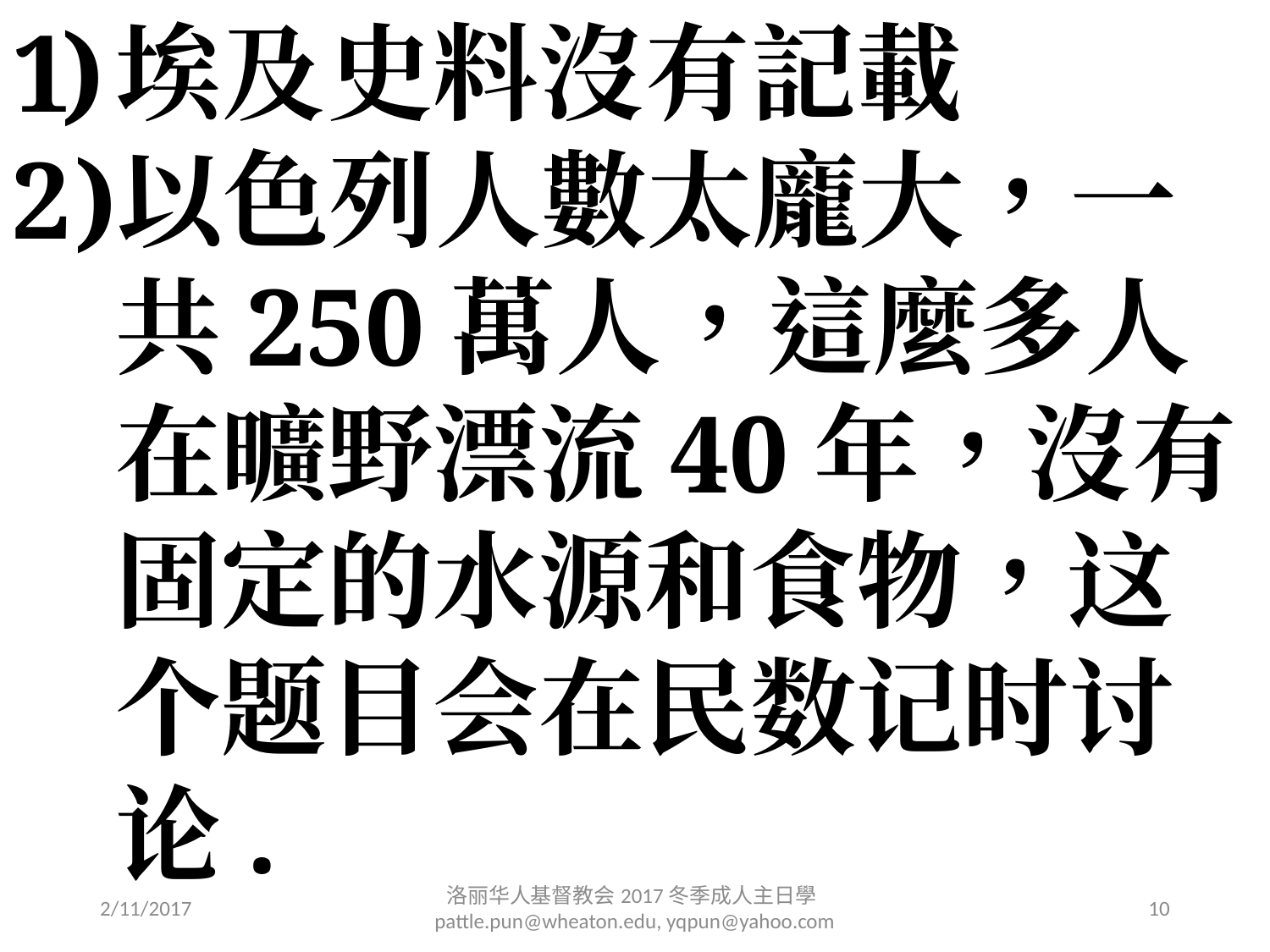

埃及史料沒有記載
以色列人數太龐大，一共250萬人，這麼多人在曠野漂流40年，沒有固定的水源和食物，这个题目会在民数记时讨论.
2/11/2017
洛丽华⼈基督教会2017冬季成⼈主⽇學  pattle.pun@wheaton.edu, yqpun@yahoo.com
10